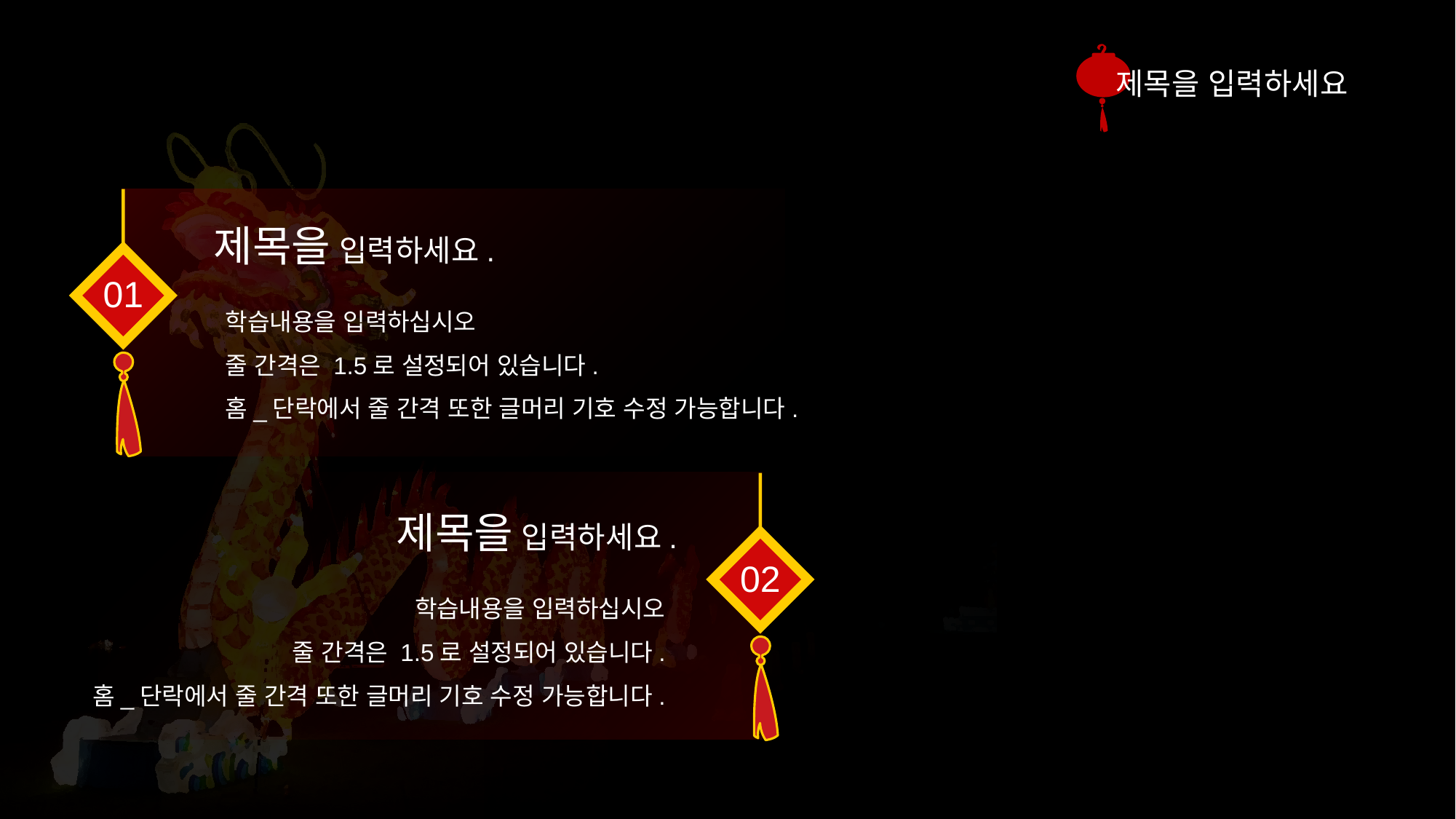

제목을 입력하세요

01

제목을 입력하세요.
학습내용을 입력하십시오
줄 간격은 1.5로 설정되어 있습니다.
홈_단락에서 줄 간격 또한 글머리 기호 수정 가능합니다.

02

제목을 입력하세요.
학습내용을 입력하십시오
줄 간격은 1.5로 설정되어 있습니다.
홈_단락에서 줄 간격 또한 글머리 기호 수정 가능합니다.